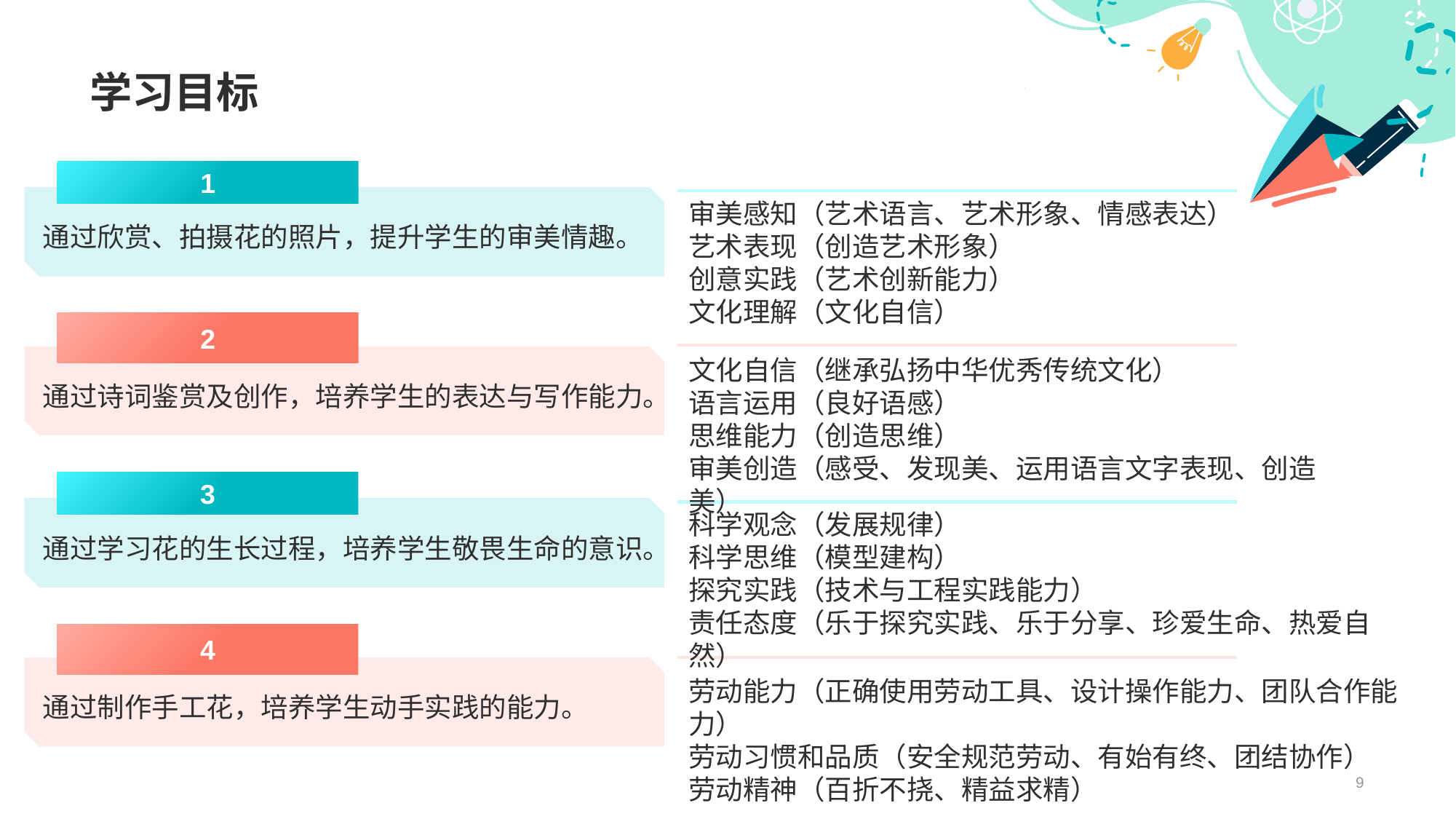

# 学习目标
1
通过欣赏、拍摄花的照片，提升学生的审美情趣。
审美感知（艺术语言、艺术形象、情感表达）
艺术表现（创造艺术形象）
创意实践（艺术创新能力）
文化理解（文化自信）
2
通过诗词鉴赏及创作，培养学生的表达与写作能力。
文化自信（继承弘扬中华优秀传统文化）
语言运用（良好语感）
思维能力（创造思维）
审美创造（感受、发现美、运用语言文字表现、创造美）
3
通过学习花的生长过程，培养学生敬畏生命的意识。
科学观念（发展规律）
科学思维（模型建构）
探究实践（技术与工程实践能力）
责任态度（乐于探究实践、乐于分享、珍爱生命、热爱自然）
4
通过制作手工花，培养学生动手实践的能力。
劳动能力（正确使用劳动工具、设计操作能力、团队合作能力）
劳动习惯和品质（安全规范劳动、有始有终、团结协作）
劳动精神（百折不挠、精益求精）
9